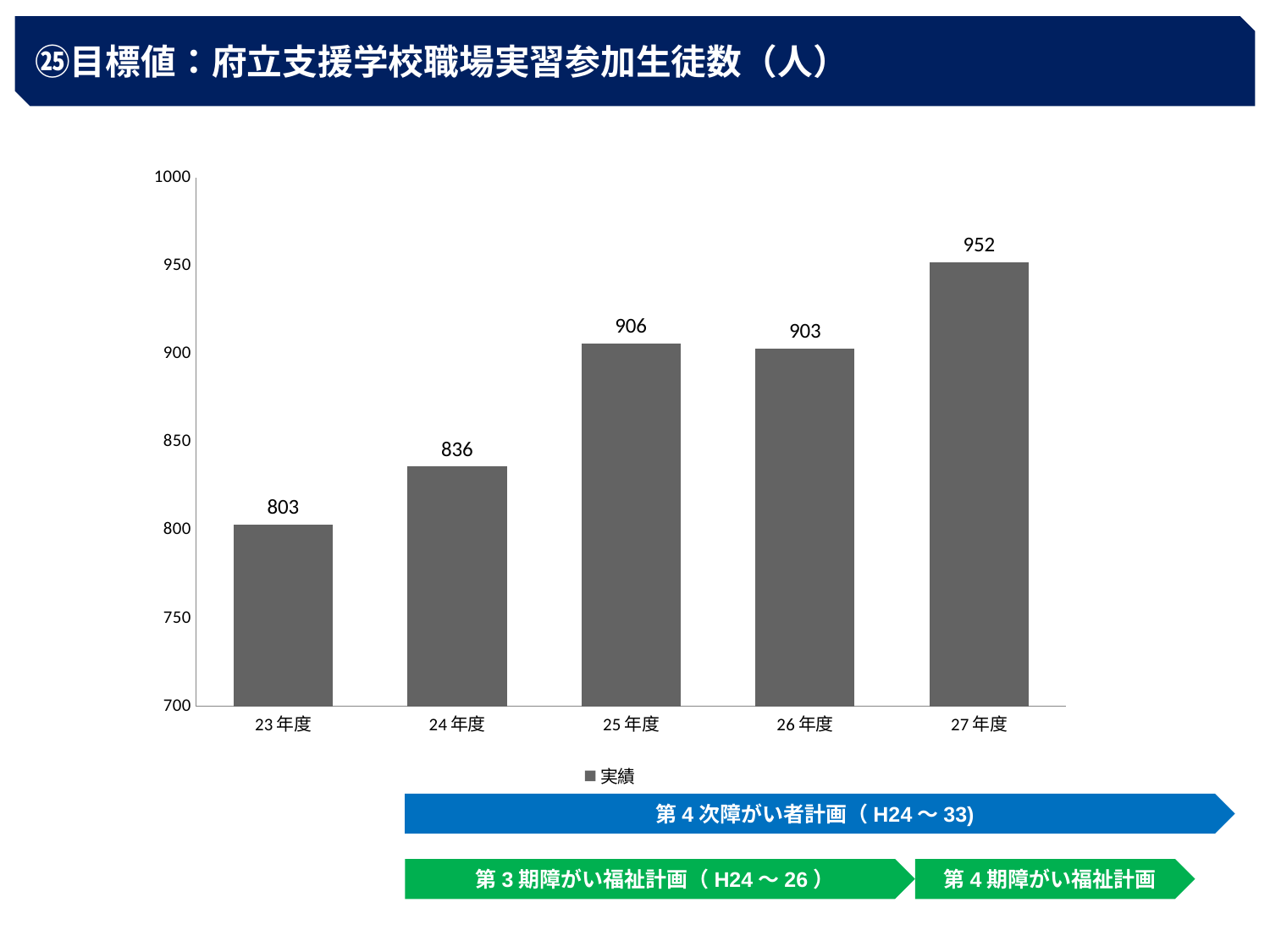

㉕目標値：府立支援学校職場実習参加生徒数（人）

### Chart

| Category | 実績 |
|---|---|
| 23年度 | 803.0 |
| 24年度 | 836.0 |
| 25年度 | 906.0 |
| 26年度 | 903.0 |
| 27年度 | 952.0 |
第4次障がい者計画（H24～33)
第3期障がい福祉計画（H24～26）
第4期障がい福祉計画